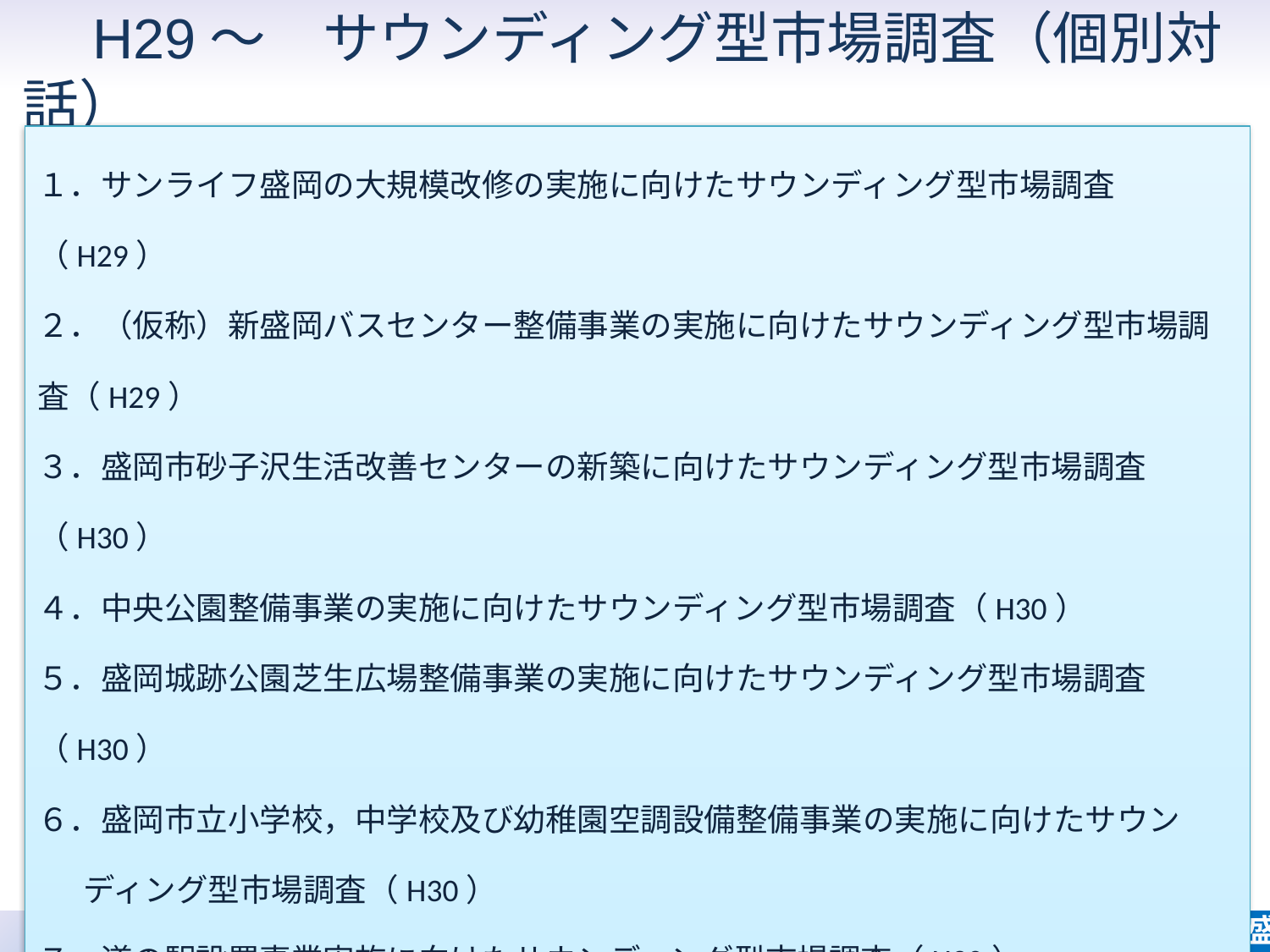

H29～　サウンディング型市場調査（個別対話）
１．サンライフ盛岡の大規模改修の実施に向けたサウンディング型市場調査（H29）
２．（仮称）新盛岡バスセンター整備事業の実施に向けたサウンディング型市場調査（H29）
３．盛岡市砂子沢生活改善センターの新築に向けたサウンディング型市場調査（H30）
４．中央公園整備事業の実施に向けたサウンディング型市場調査（H30）
５．盛岡城跡公園芝生広場整備事業の実施に向けたサウンディング型市場調査（H30）
６．盛岡市立小学校，中学校及び幼稚園空調設備整備事業の実施に向けたサウン
　  ディング型市場調査（H30）
７．道の駅設置事業実施に向けたサウンディング型市場調査（H30）
８．盛岡市立図書館の大規模改修の実施に向けたサウンディング型市場調査（H30）
９. （仮称）道の駅もりおか運営候補者の募集に係るサウンディング型市場調査（R１）
１０．旧漆芸美術館再生事業の実施に向けたマーケットサウンディング調査実施（R1）

　　　　|　Morioka City　盛岡市 |

3